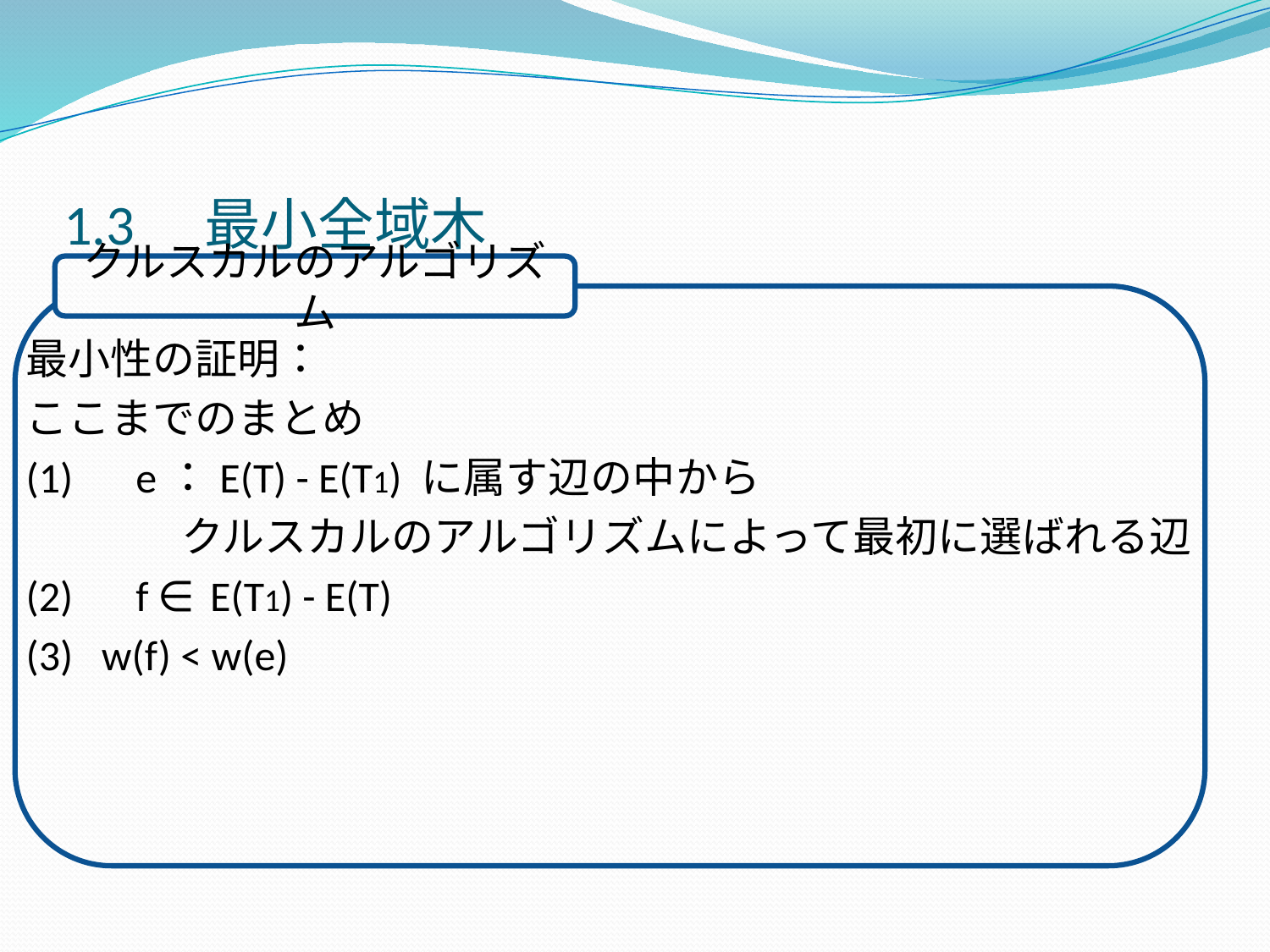

# 1.3　最小全域木
クルスカルのアルゴリズム

最小性の証明：
ここまでのまとめ
(1)　e：E(T) - E(T1) に属す辺の中から
　　　   クルスカルのアルゴリズムによって最初に選ばれる辺
(2)　f ∈ E(T1) - E(T)
(3)   w(f) < w(e)